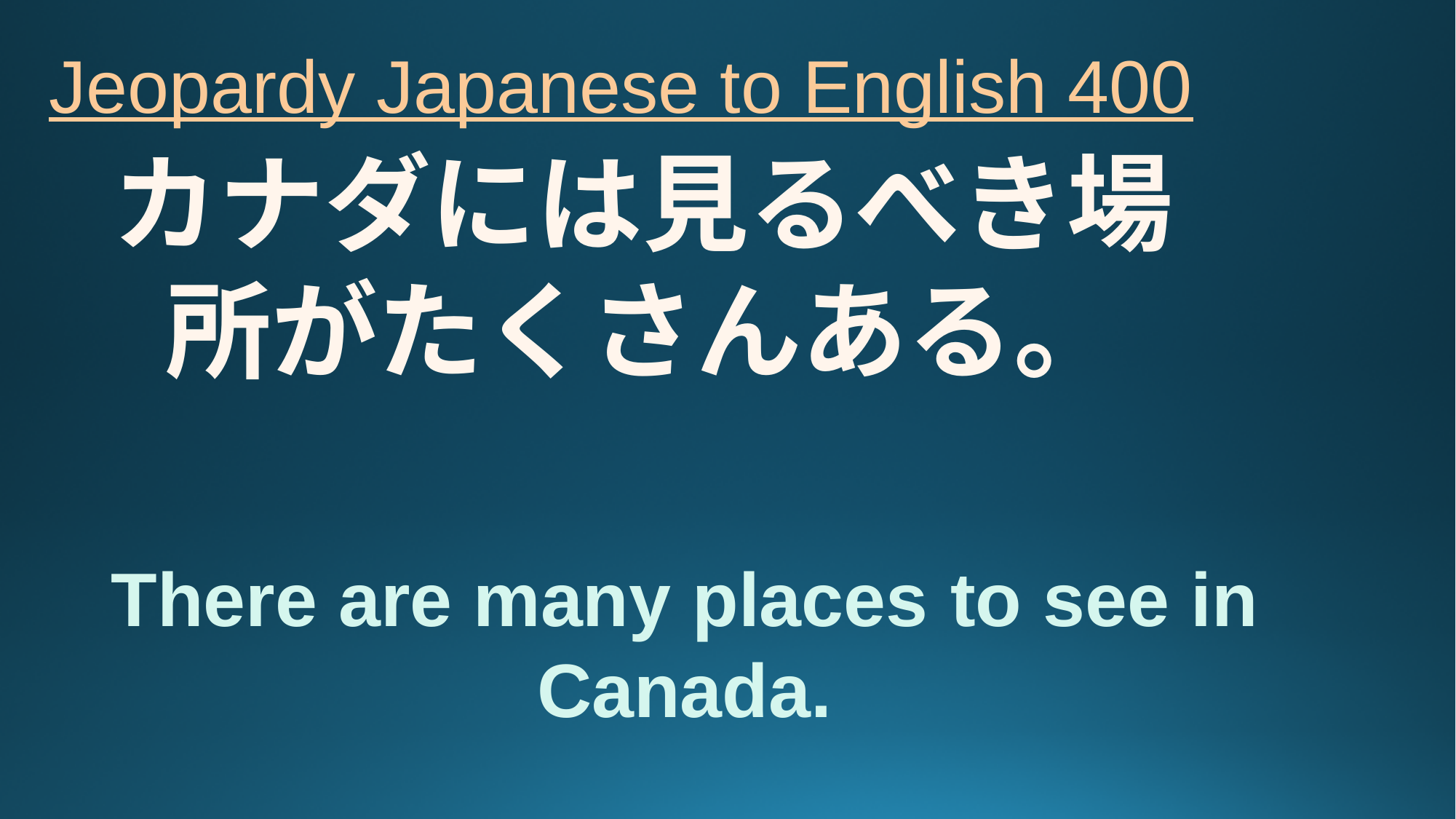

# Jeopardy Japanese to English 400
カナダには見るべき場所がたくさんある。
There are many places to see in Canada.